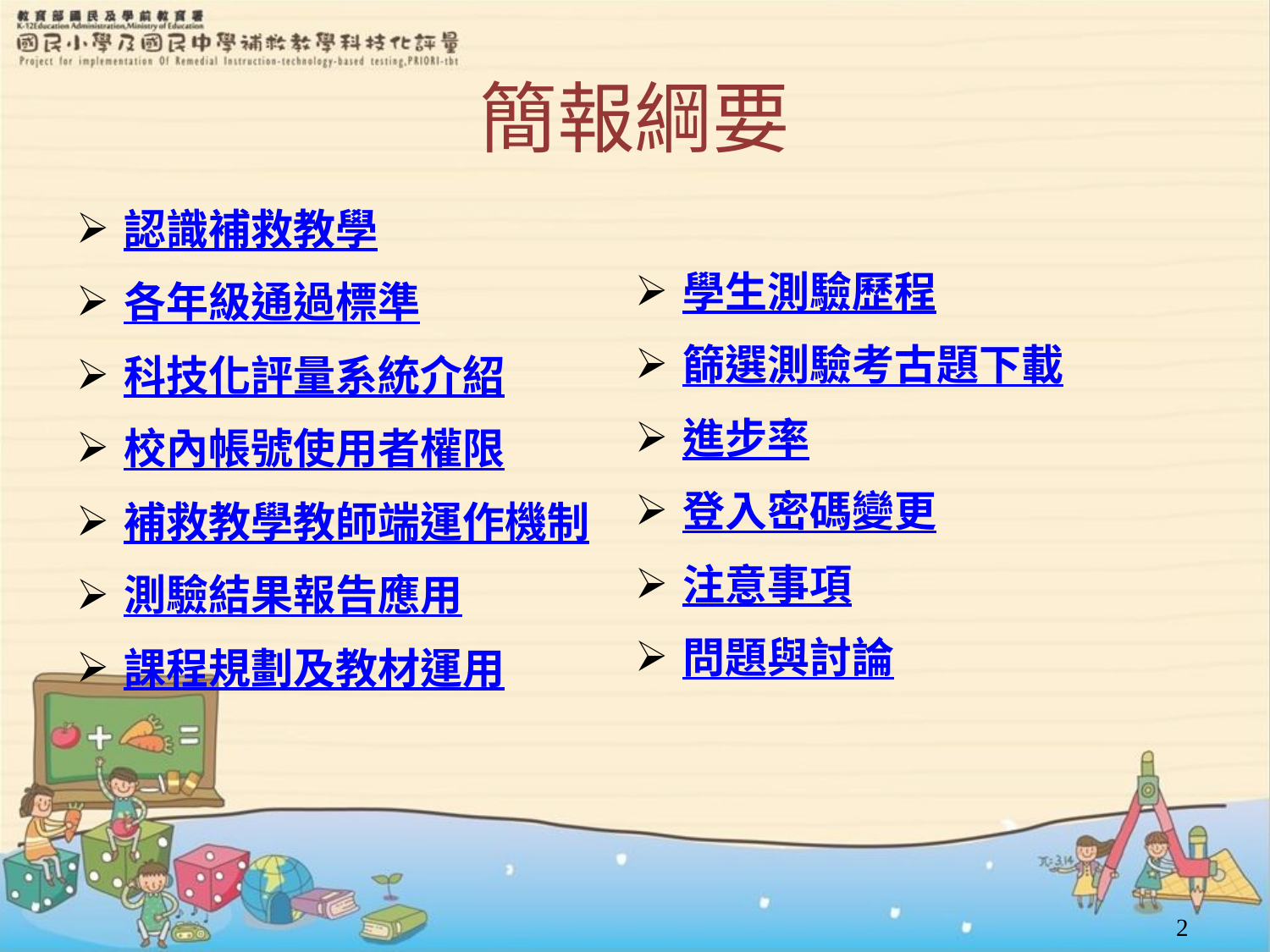

# 簡報綱要
認識補救教學
各年級通過標準
科技化評量系統介紹
校內帳號使用者權限
補救教學教師端運作機制
測驗結果報告應用
課程規劃及教材運用

學生測驗歷程
篩選測驗考古題下載
進步率
登入密碼變更
注意事項
問題與討論
2